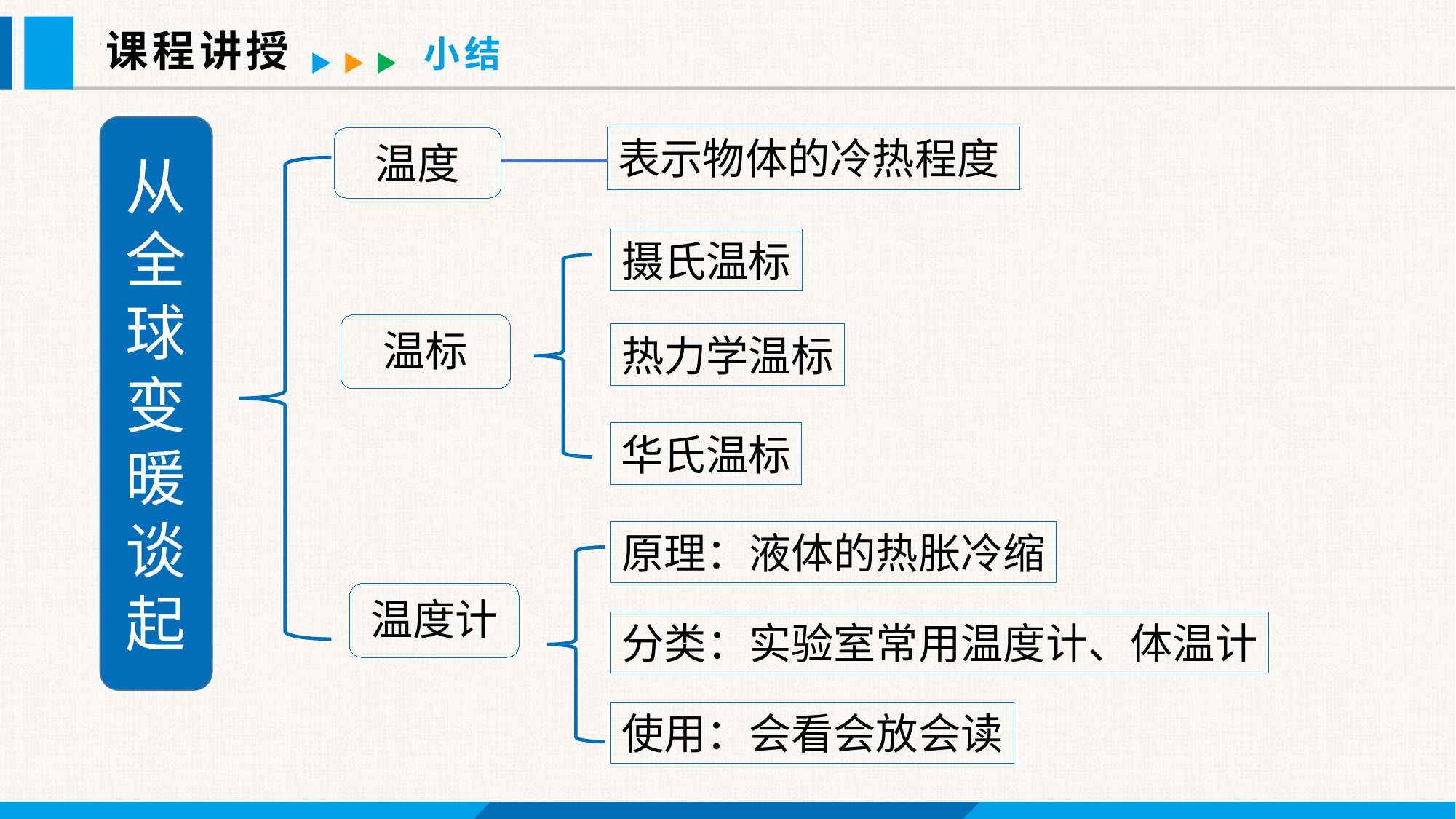

课程讲授
小结

从全球变暖谈起
表示物体的冷热程度
温度

摄氏温标

温标
热力学温标
华氏温标
原理：液体的热胀冷缩

温度计
分类：实验室常用温度计、体温计
使用：会看会放会读